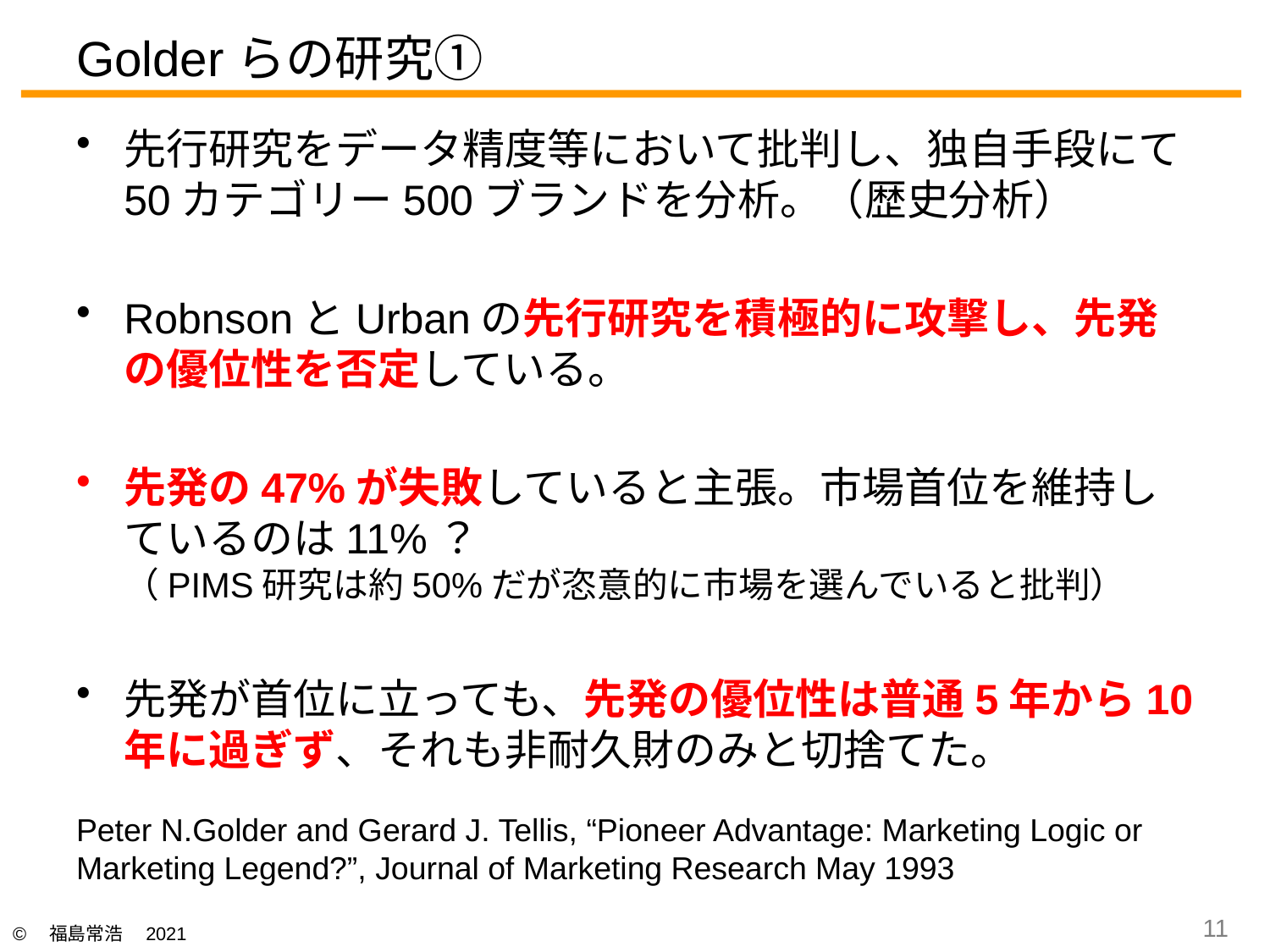

# Golderらの研究①
先行研究をデータ精度等において批判し、独自手段にて50カテゴリー500ブランドを分析。（歴史分析）

RobnsonとUrbanの先行研究を積極的に攻撃し、先発の優位性を否定している。

先発の47%が失敗していると主張。市場首位を維持しているのは11%？
（PIMS研究は約50%だが恣意的に市場を選んでいると批判）

先発が首位に立っても、先発の優位性は普通5年から10年に過ぎず、それも非耐久財のみと切捨てた。

Peter N.Golder and Gerard J. Tellis, “Pioneer Advantage: Marketing Logic or Marketing Legend?”, Journal of Marketing Research May 1993
11